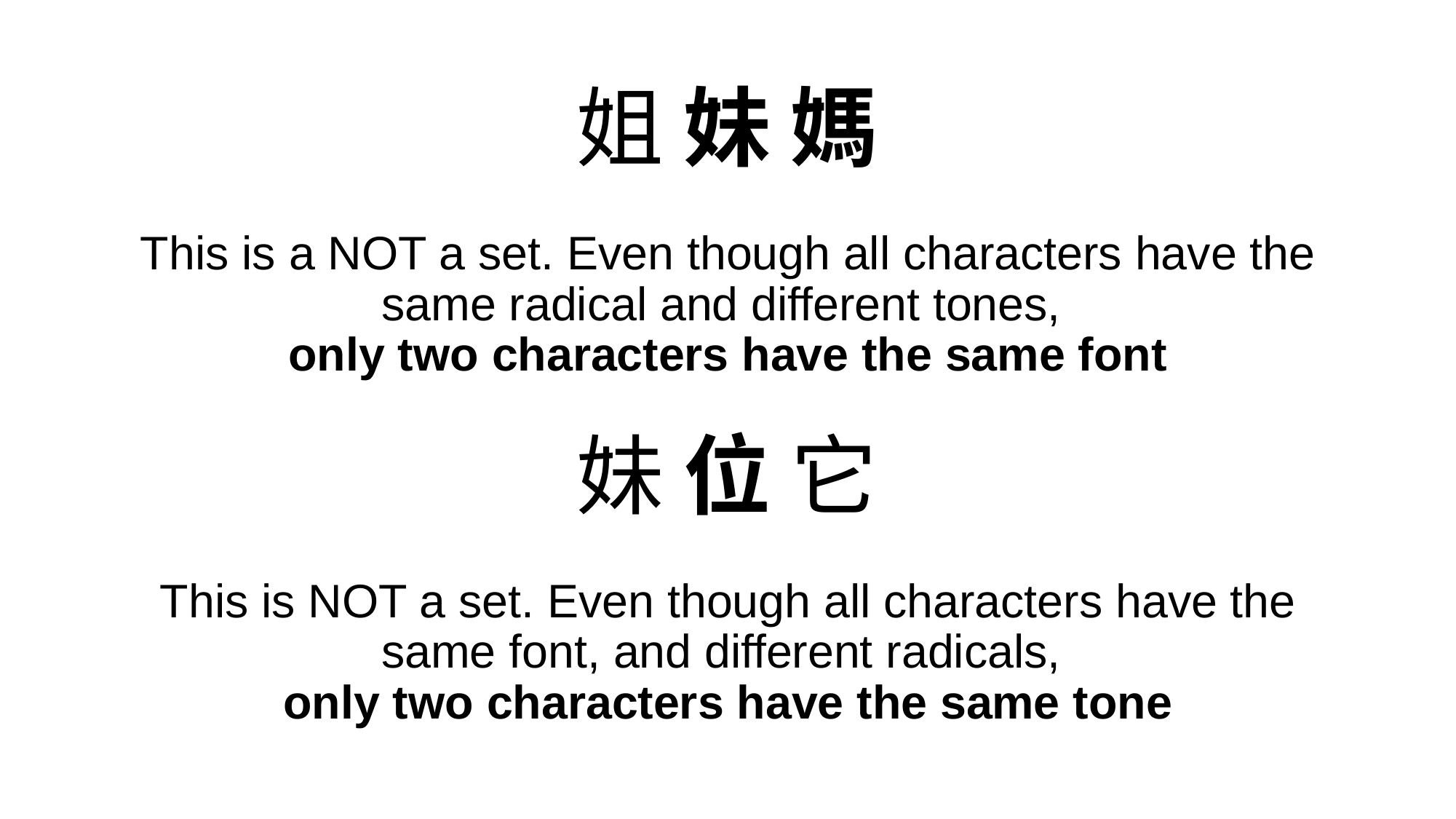

# 姐 妹 媽 This is a NOT a set. Even though all characters have the same radical and different tones, only two characters have the same font 妹 位 它 This is NOT a set. Even though all characters have the same font, and different radicals, only two characters have the same tone